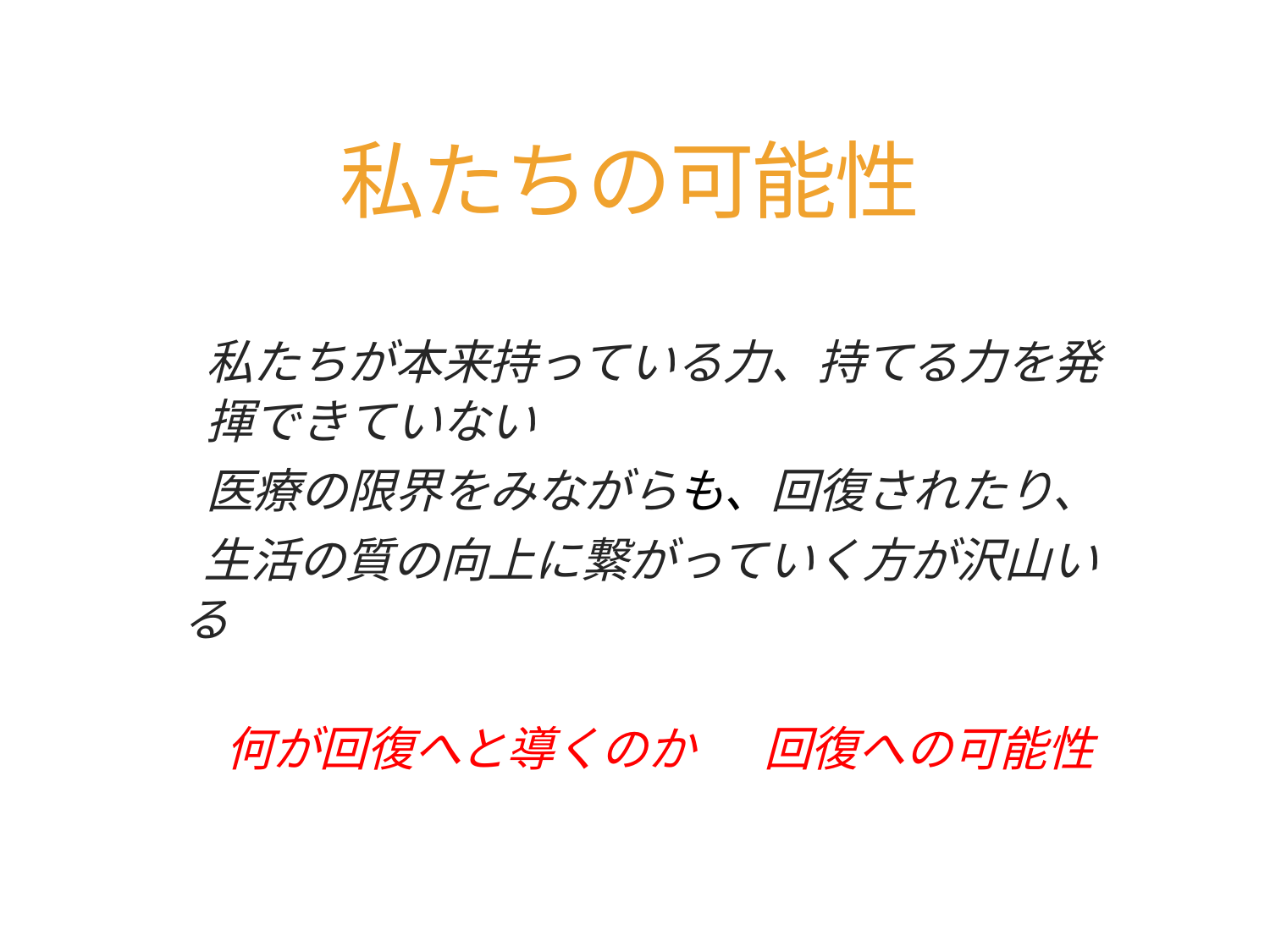

# 私たちの可能性

私たちが本来持っている力、持てる力を発揮できていない
医療の限界をみながらも、回復されたり、
 生活の質の向上に繋がっていく方が沢山いる

何が回復へと導くのか 　 回復への可能性